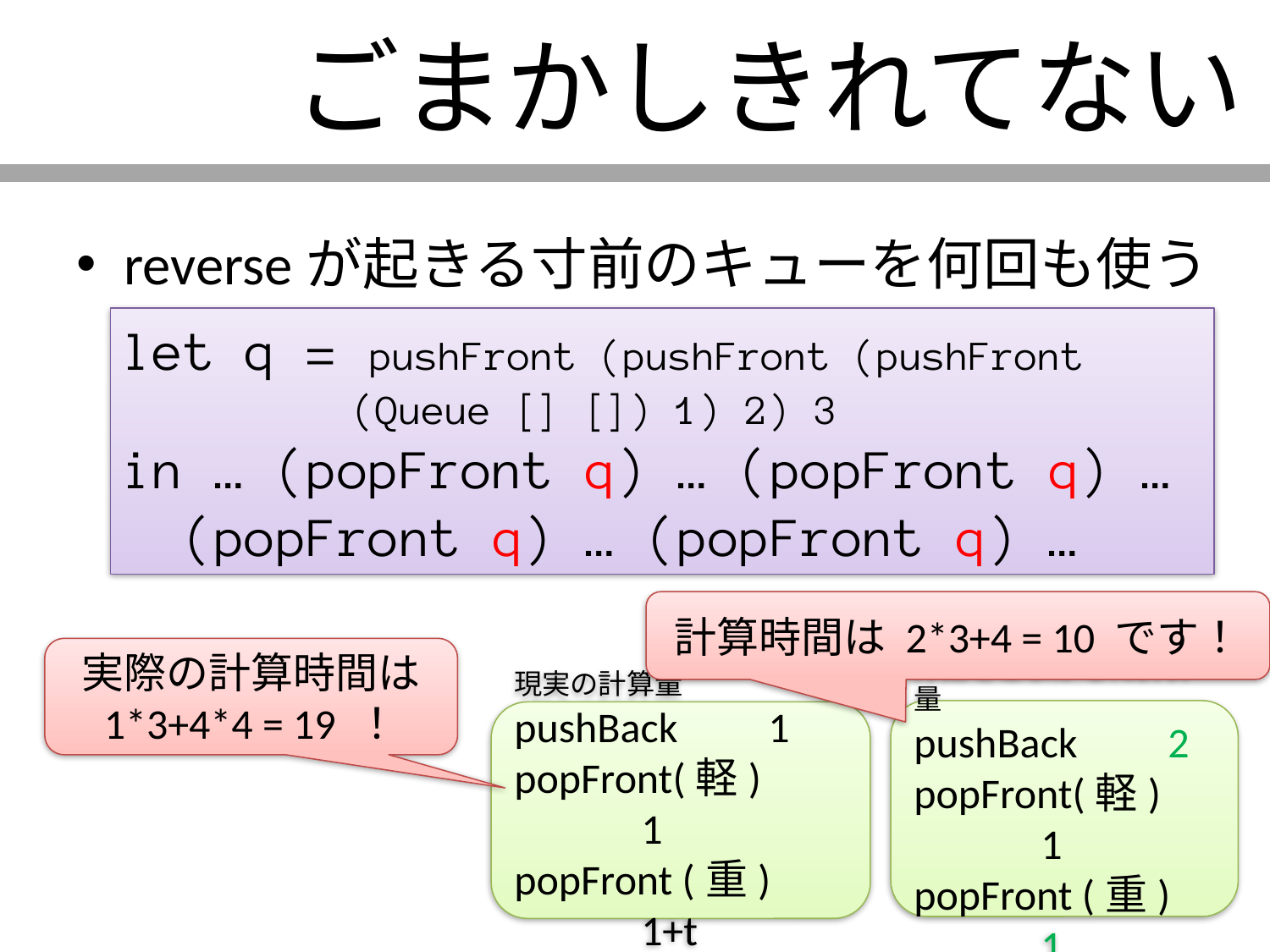

# ごまかしきれてない
reverseが起きる寸前のキューを何回も使う
let q = pushFront (pushFront (pushFront
          (Queue [] []) 1) 2) 3
in … (popFront q) … (popFront q) …
  (popFront q) … (popFront q) …
計算時間は 2*3+4 = 10 です！
実際の計算時間は 1*3+4*4 = 19 ！
分担をごまかした計算量
pushBack 	2
popFront(軽) 	1
popFront (重)	1
現実の計算量
pushBack 	1
popFront(軽) 	1
popFront (重)	1+t